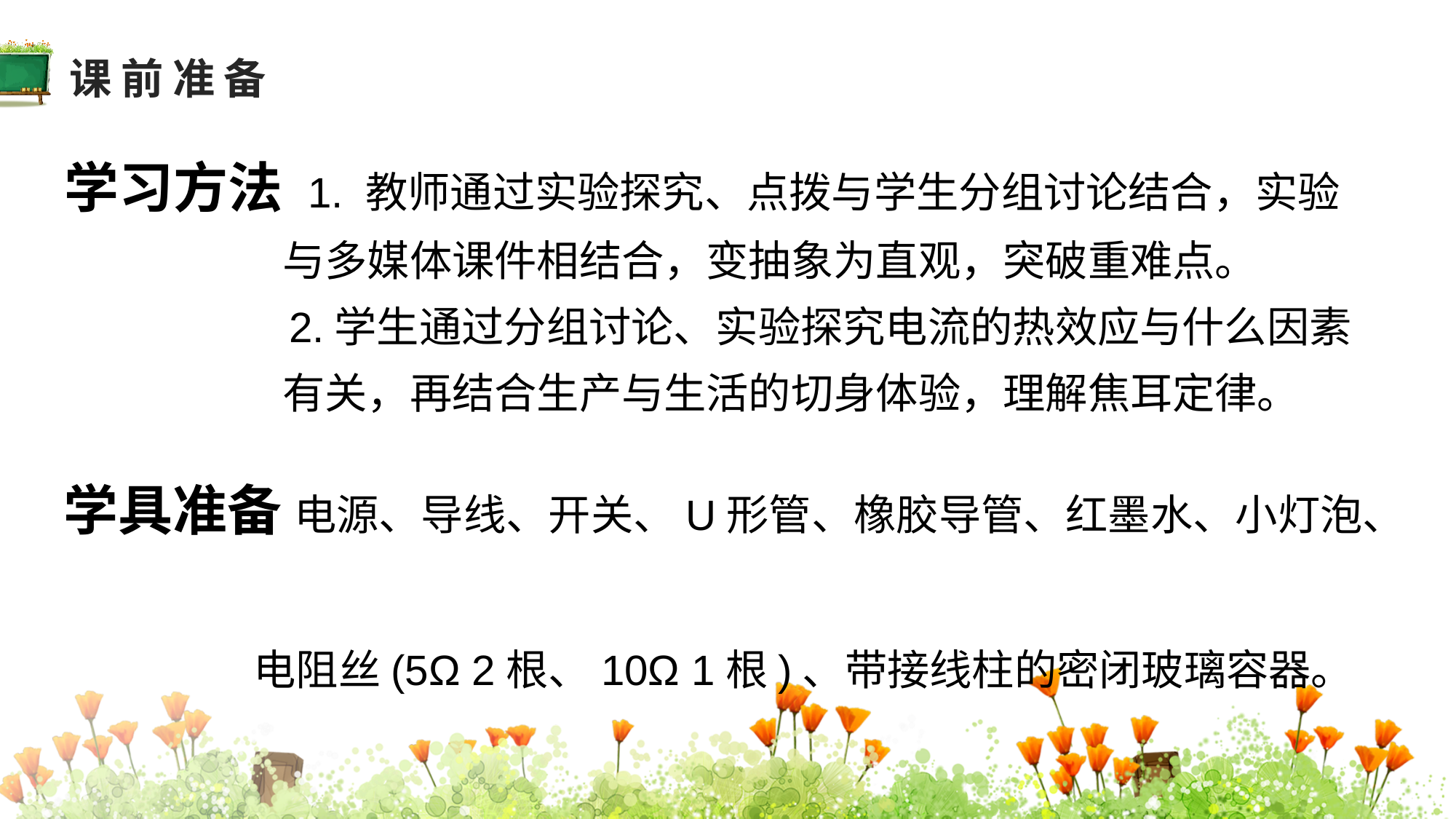

课前准备
学习方法 1. 教师通过实验探究、点拨与学生分组讨论结合，实验
                      与多媒体课件相结合，变抽象为直观，突破重难点。
                   2.学生通过分组讨论、实验探究电流的热效应与什么因素
                      有关，再结合生产与生活的切身体验，理解焦耳定律。
教学分析
学具准备 电源、导线、开关、U形管、橡胶导管、红墨水、小灯泡、
                   电阻丝(5Ω 2根、10Ω 1根)、带接线柱的密闭玻璃容器。